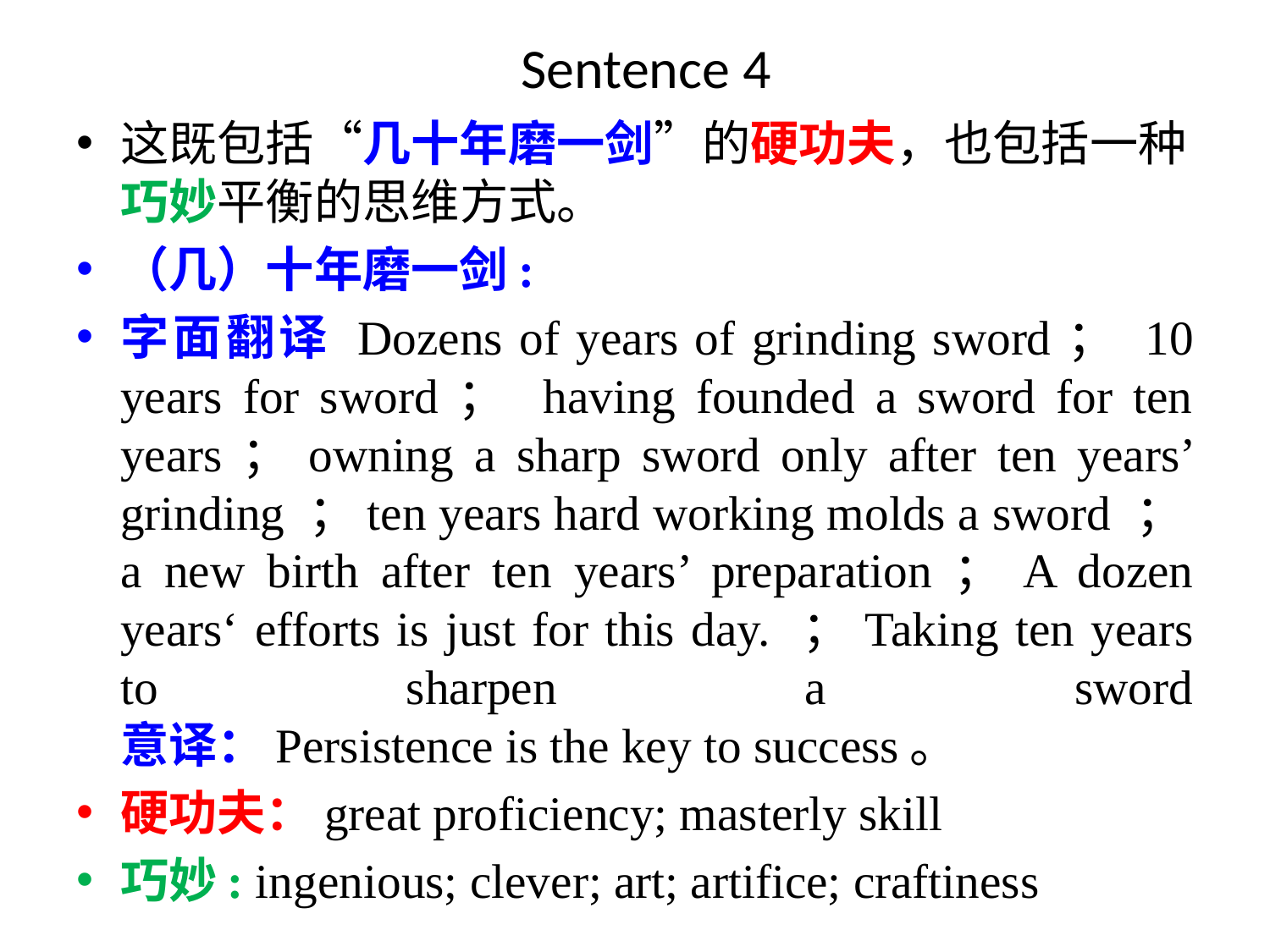

# Sentence 4
这既包括“几十年磨一剑”的硬功夫，也包括一种巧妙平衡的思维方式。
（几）十年磨一剑:
字面翻译 Dozens of years of grinding sword； 10 years for sword； having founded a sword for ten years；owning a sharp sword only after ten years’ grinding ；ten years hard working molds a sword ；a new birth after ten years’ preparation；A dozen years‘ efforts is just for this day. ；Taking ten years to sharpen a sword
意译：Persistence is the key to success。
硬功夫：great proficiency; masterly skill
巧妙: ingenious; clever; art; artifice; craftiness